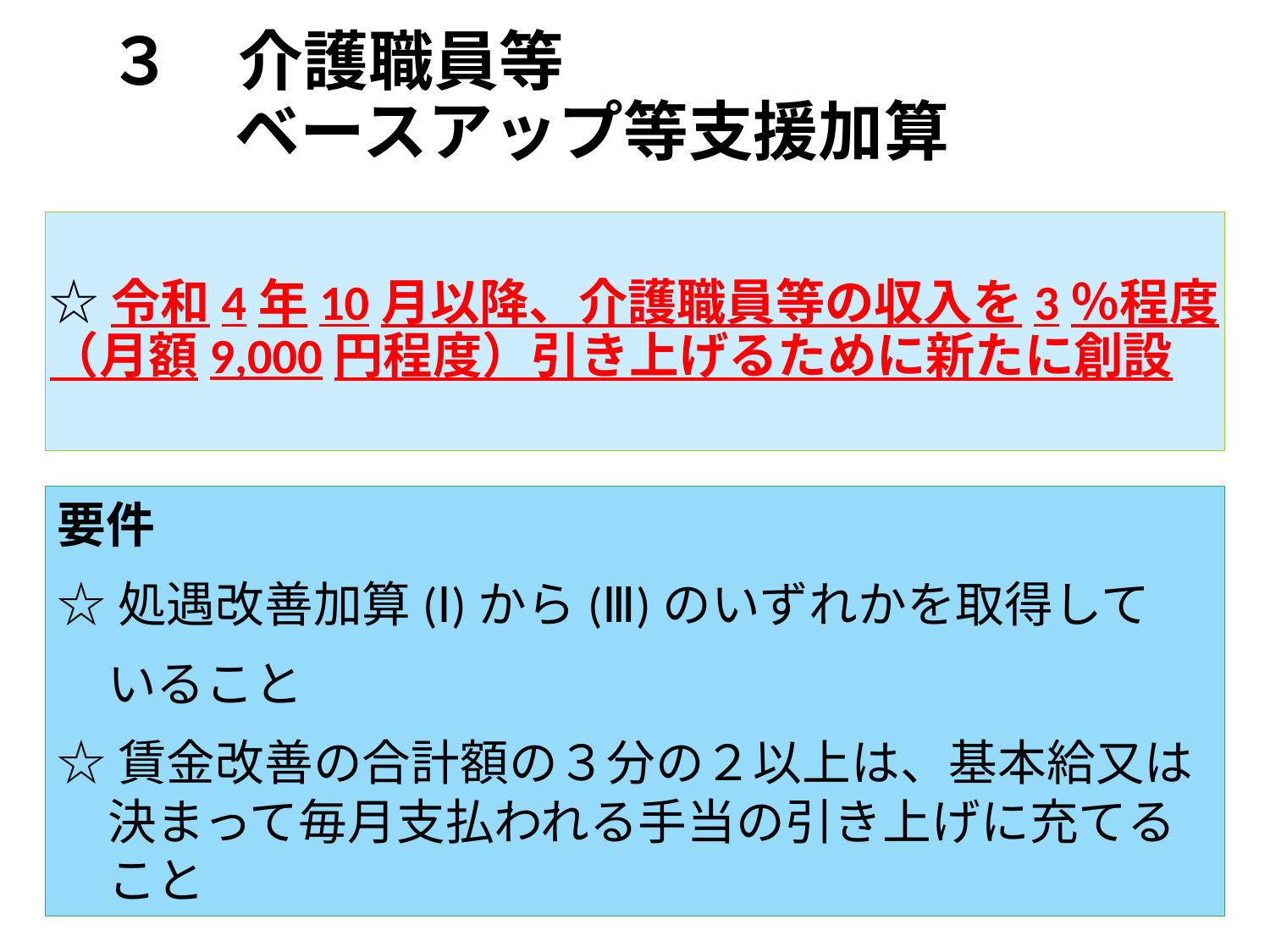

# ３　介護職員等 ベースアップ等支援加算
☆令和4年10月以降、介護職員等の収入を3％程度（月額9,000円程度）引き上げるために新たに創設
要件
☆処遇改善加算(Ⅰ)から(Ⅲ)のいずれかを取得して
いること
☆賃金改善の合計額の３分の２以上は、基本給又は決まって毎月支払われる手当の引き上げに充てること
13